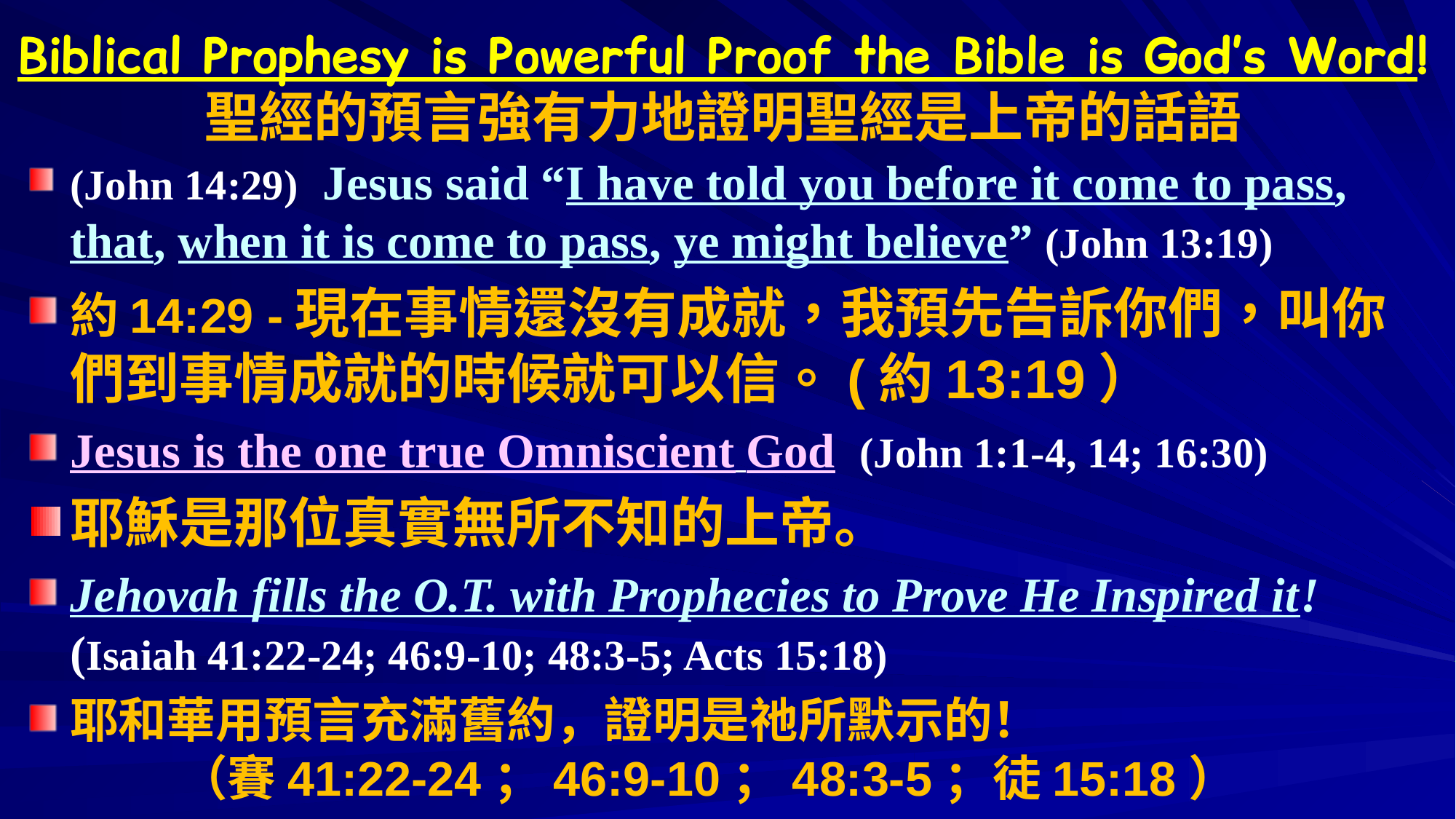

# Biblical Prophesy is Powerful Proof the Bible is God’s Word! 聖經的預言強有力地證明聖經是上帝的話語
(John 14:29)  Jesus said “I have told you before it come to pass, that, when it is come to pass, ye might believe” (John 13:19)
約14:29 -現在事情還沒有成就，我預先告訴你們，叫你們到事情成就的時候就可以信。(約13:19）
Jesus is the one true Omniscient God  (John 1:1-4, 14; 16:30)
耶穌是那位真實無所不知的上帝。
Jehovah fills the O.T. with Prophecies to Prove He Inspired it! (Isaiah 41:22-24; 46:9-10; 48:3-5; Acts 15:18)
耶和華用預言充滿舊約，證明是祂所默示的！					（賽41:22-24；46:9-10；48:3-5；徒15:18）